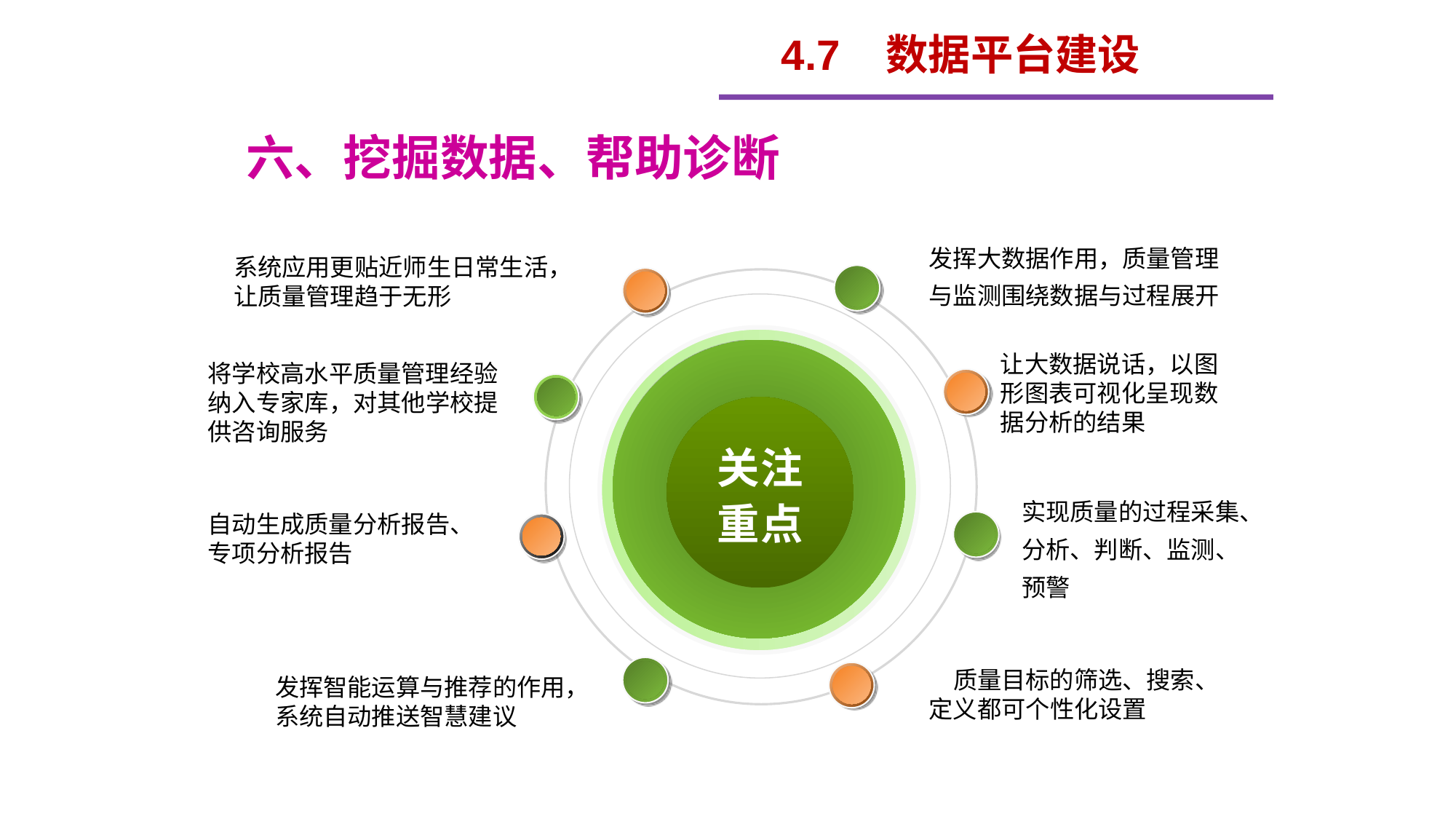

4.7   数据平台建设

   六、挖掘数据、帮助诊断
发挥大数据作用，质量管理与监测围绕数据与过程展开
系统应用更贴近师生日常生活，让质量管理趋于无形
会议

关注
重点
让大数据说话，以图形图表可视化呈现数据分析的结果
将学校高水平质量管理经验纳入专家库，对其他学校提供咨询服务
会议

实现质量的过程采集、分析、判断、监测、预警
自动生成质量分析报告、专项分析报告

不质量目标的筛选、搜索、定义都可个性化设置

发挥智能运算与推荐的作用，系统自动推送智慧建议